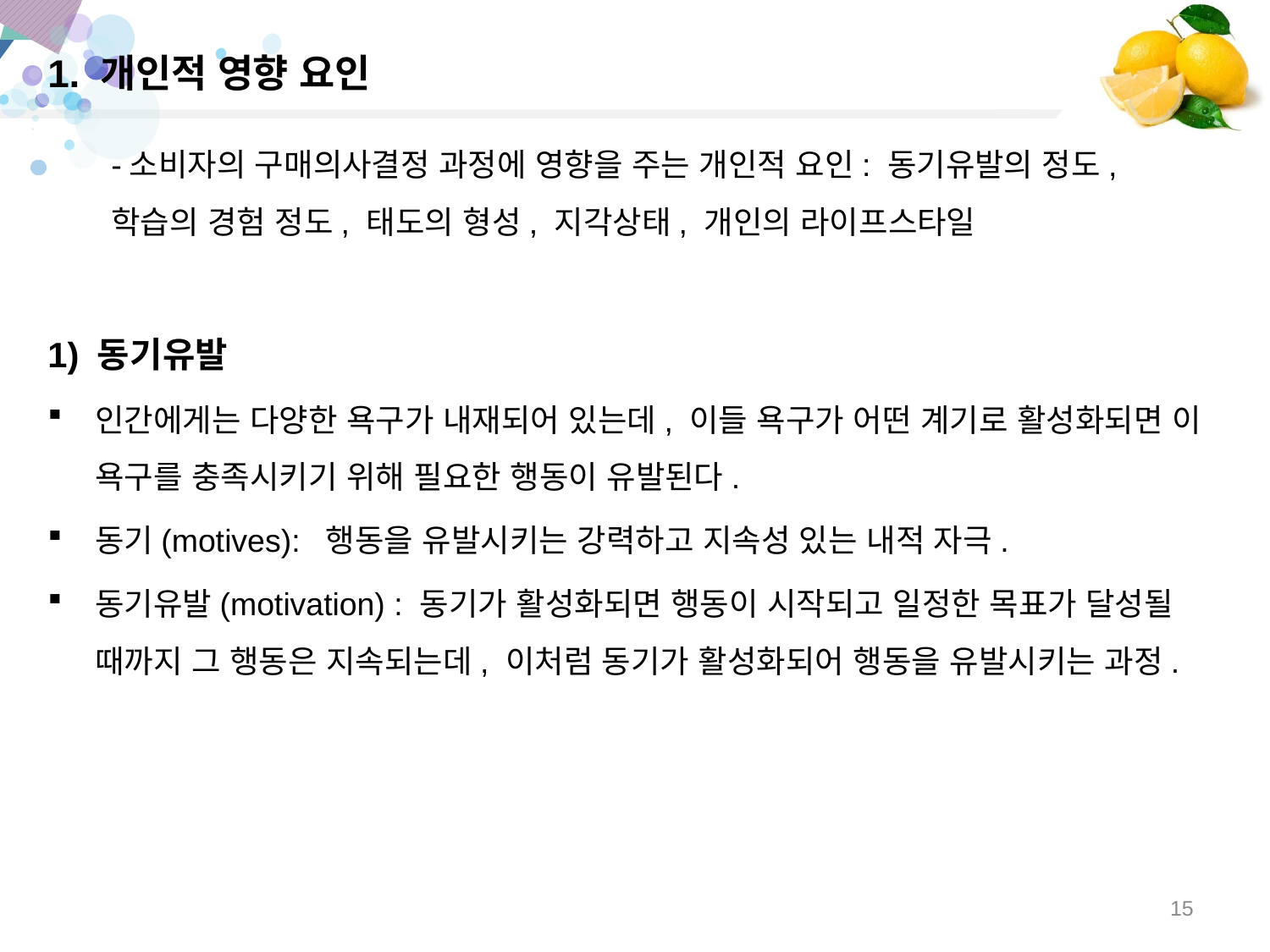

# 1. 개인적 영향 요인
-소비자의 구매의사결정 과정에 영향을 주는 개인적 요인: 동기유발의 정도, 학습의 경험 정도, 태도의 형성, 지각상태, 개인의 라이프스타일

1) 동기유발
인간에게는 다양한 욕구가 내재되어 있는데, 이들 욕구가 어떤 계기로 활성화되면 이 욕구를 충족시키기 위해 필요한 행동이 유발된다.
동기(motives):  행동을 유발시키는 강력하고 지속성 있는 내적 자극.
동기유발(motivation) : 동기가 활성화되면 행동이 시작되고 일정한 목표가 달성될 때까지 그 행동은 지속되는데, 이처럼 동기가 활성화되어 행동을 유발시키는 과정.

15